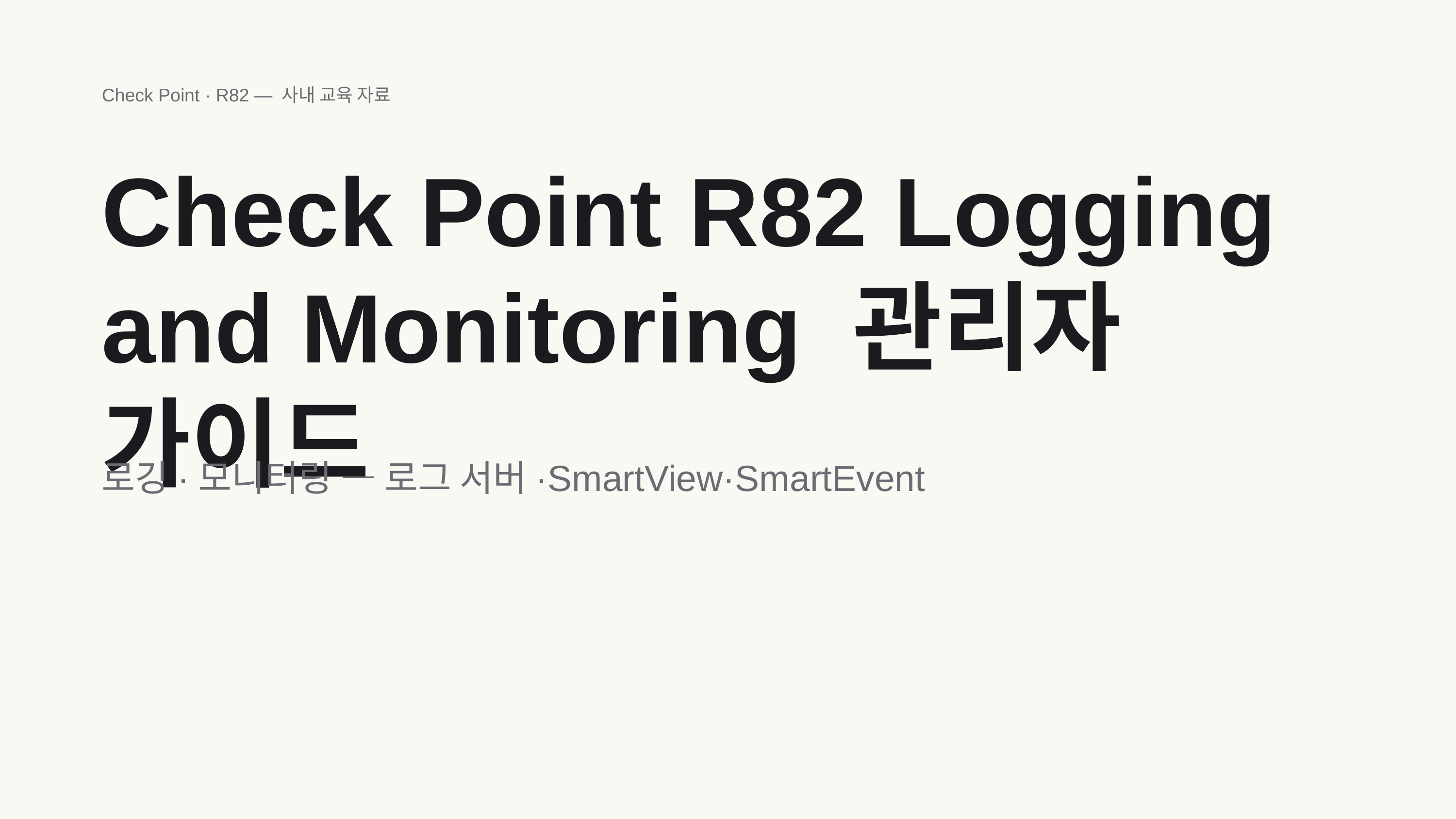

Check Point · R82 — 사내 교육 자료
Check Point R82 Logging and Monitoring 관리자 가이드
로깅·모니터링 — 로그 서버·SmartView·SmartEvent